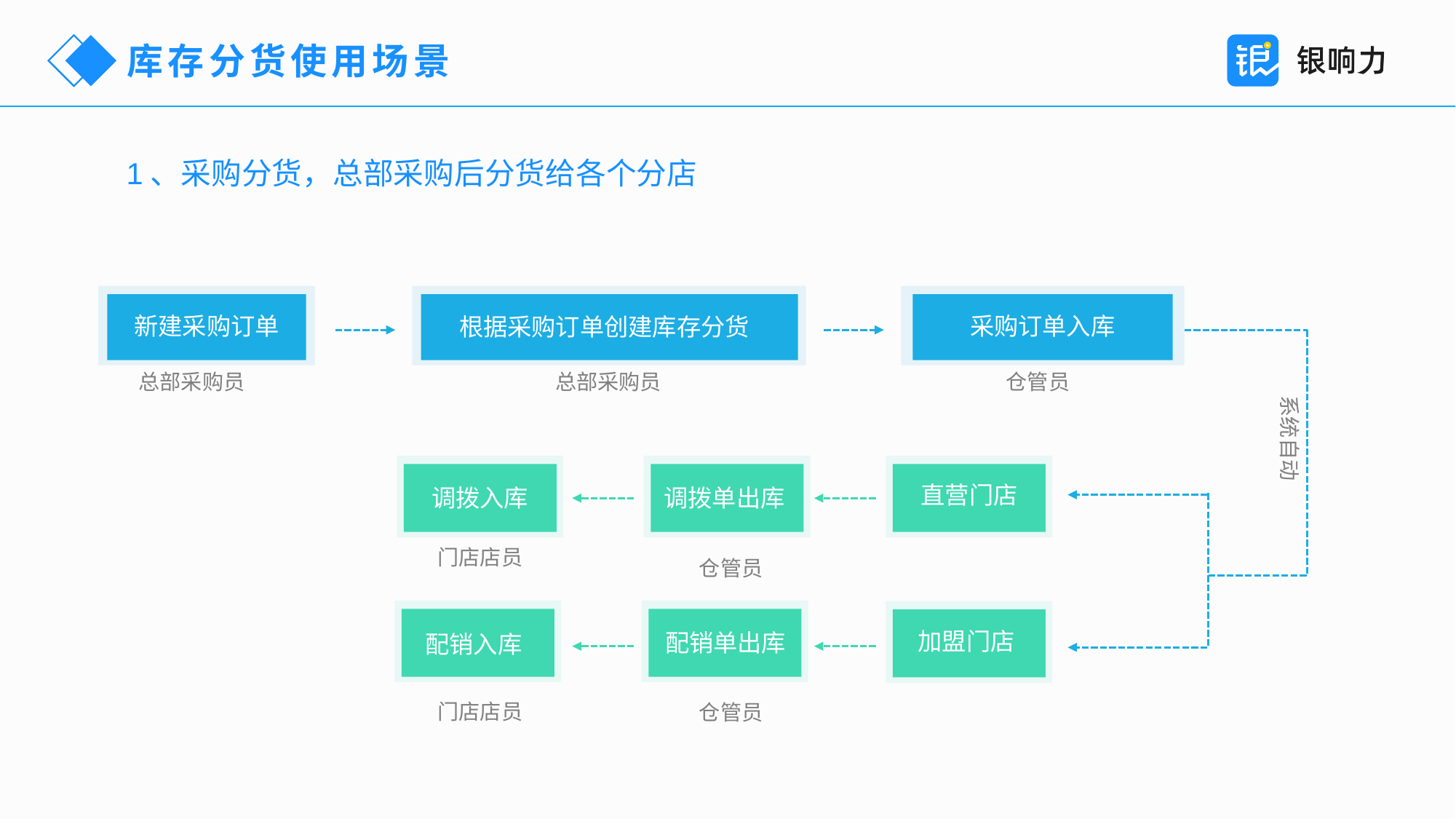

库存分货使用场景
1、采购分货，总部采购后分货给各个分店

新建采购订单
采购订单入库
根据采购订单创建库存分货
总部采购员
总部采购员
仓管员
系统自动

直营门店
调拨入库
调拨单出库
门店店员
仓管员

加盟门店
配销单出库
配销入库
门店店员
仓管员